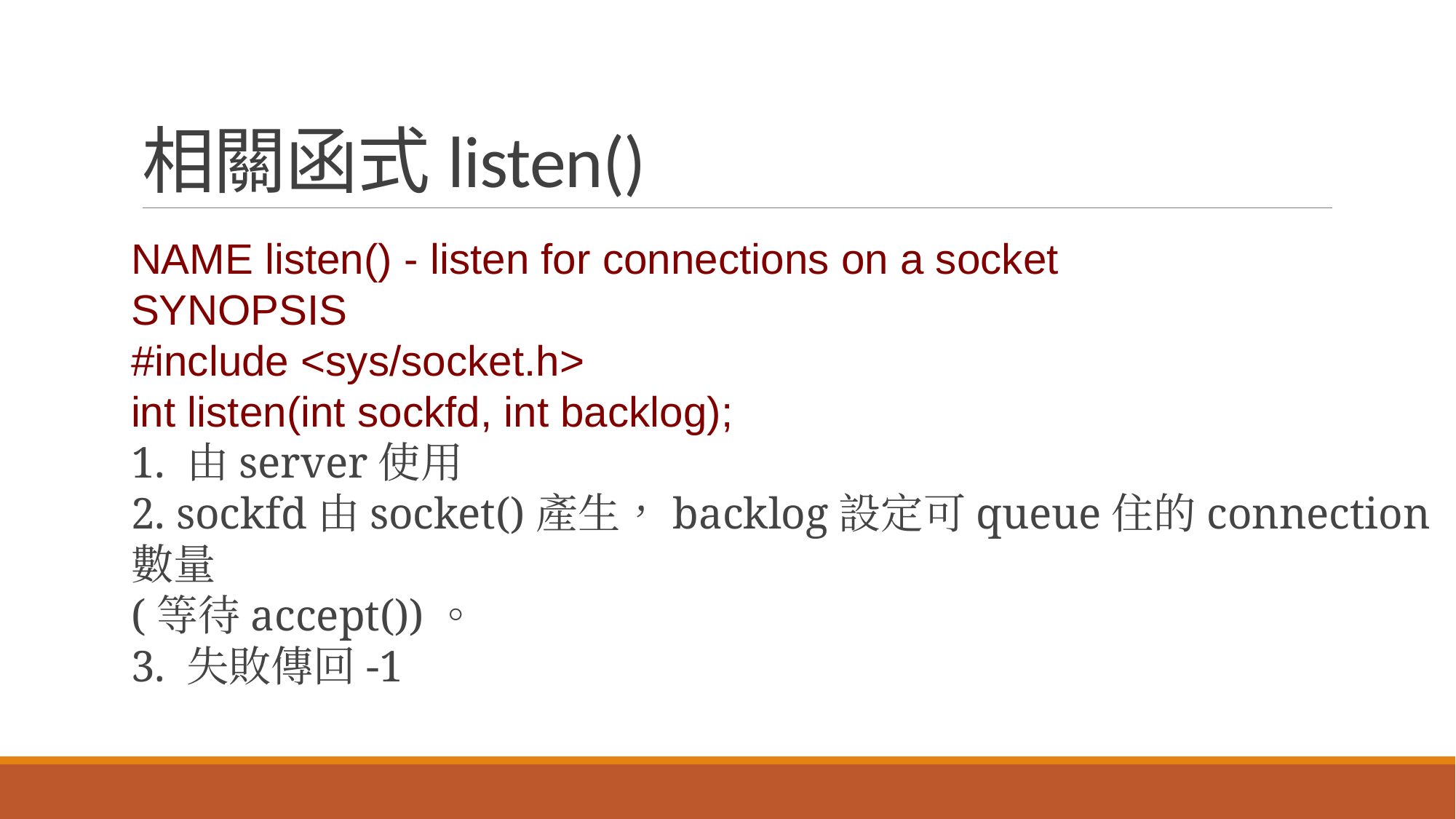

# 相關函式listen()
NAME listen() - listen for connections on a socket
SYNOPSIS
#include <sys/socket.h>
int listen(int sockfd, int backlog);
1. 由server使用
2. sockfd由socket()產生，backlog設定可queue住的connection數量
(等待accept())。
3. 失敗傳回-1